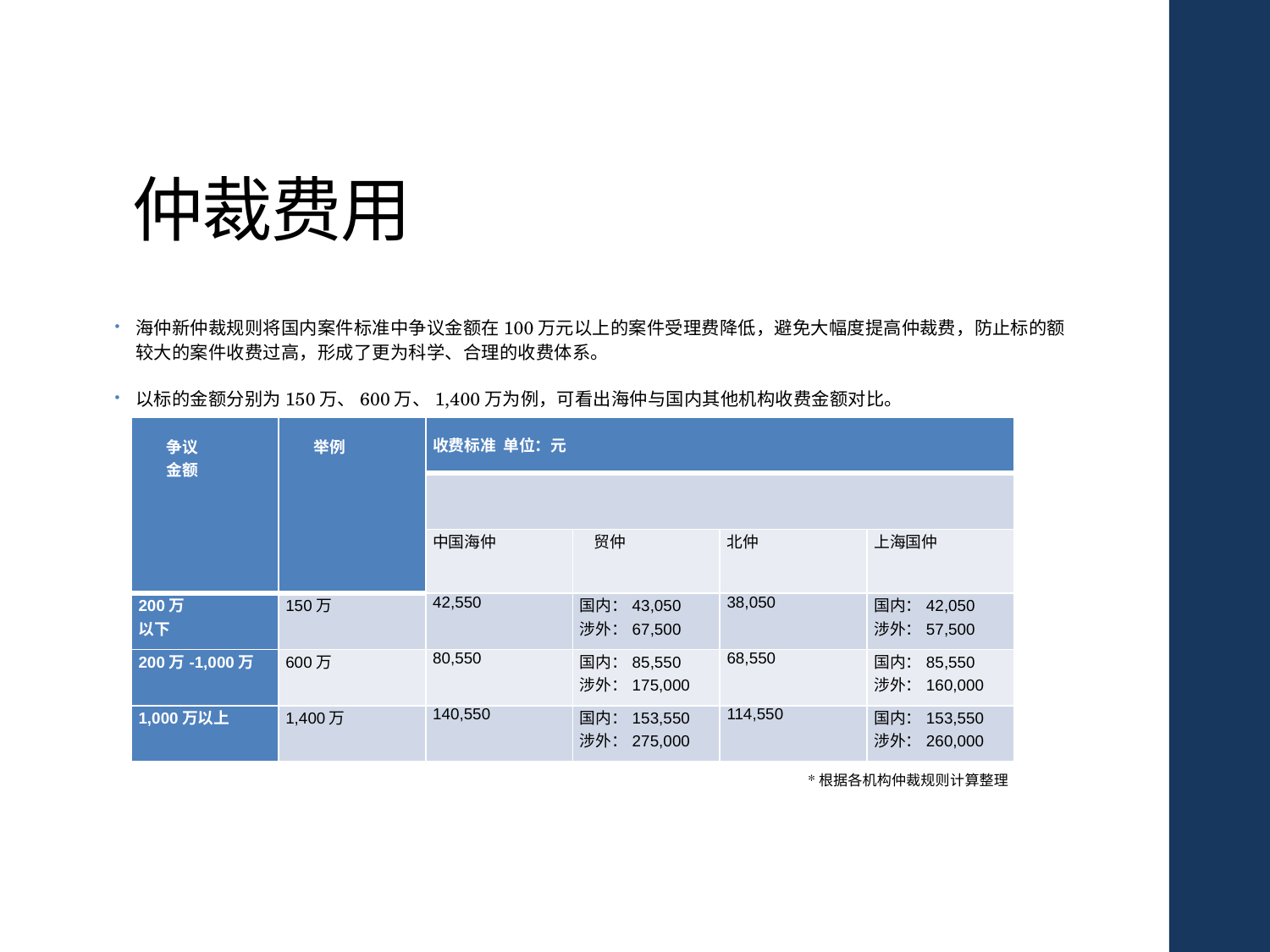

# 仲裁费用
海仲新仲裁规则将国内案件标准中争议金额在100万元以上的案件受理费降低，避免大幅度提高仲裁费，防止标的额较大的案件收费过高，形成了更为科学、合理的收费体系。
以标的金额分别为150万、600万、1,400万为例，可看出海仲与国内其他机构收费金额对比。

| 争议 金额 | 举例 | 收费标准 单位：元 |  |  |  |
| --- | --- | --- | --- | --- | --- |
|  |  |  |  |  |  |
|  |  | 中国海仲 | 贸仲 | 北仲 | 上海国仲 |
| 200万 以下 | 150万 | 42,550 | 国内：43,050 涉外：67,500 | 38,050 | 国内：42,050 涉外：57,500 |
| 200万-1,000万 | 600万 | 80,550 | 国内：85,550 涉外：175,000 | 68,550 | 国内：85,550 涉外：160,000 |
| 1,000万以上 | 1,400万 | 140,550 | 国内：153,550 涉外：275,000 | 114,550 | 国内：153,550 涉外：260,000 |
*根据各机构仲裁规则计算整理